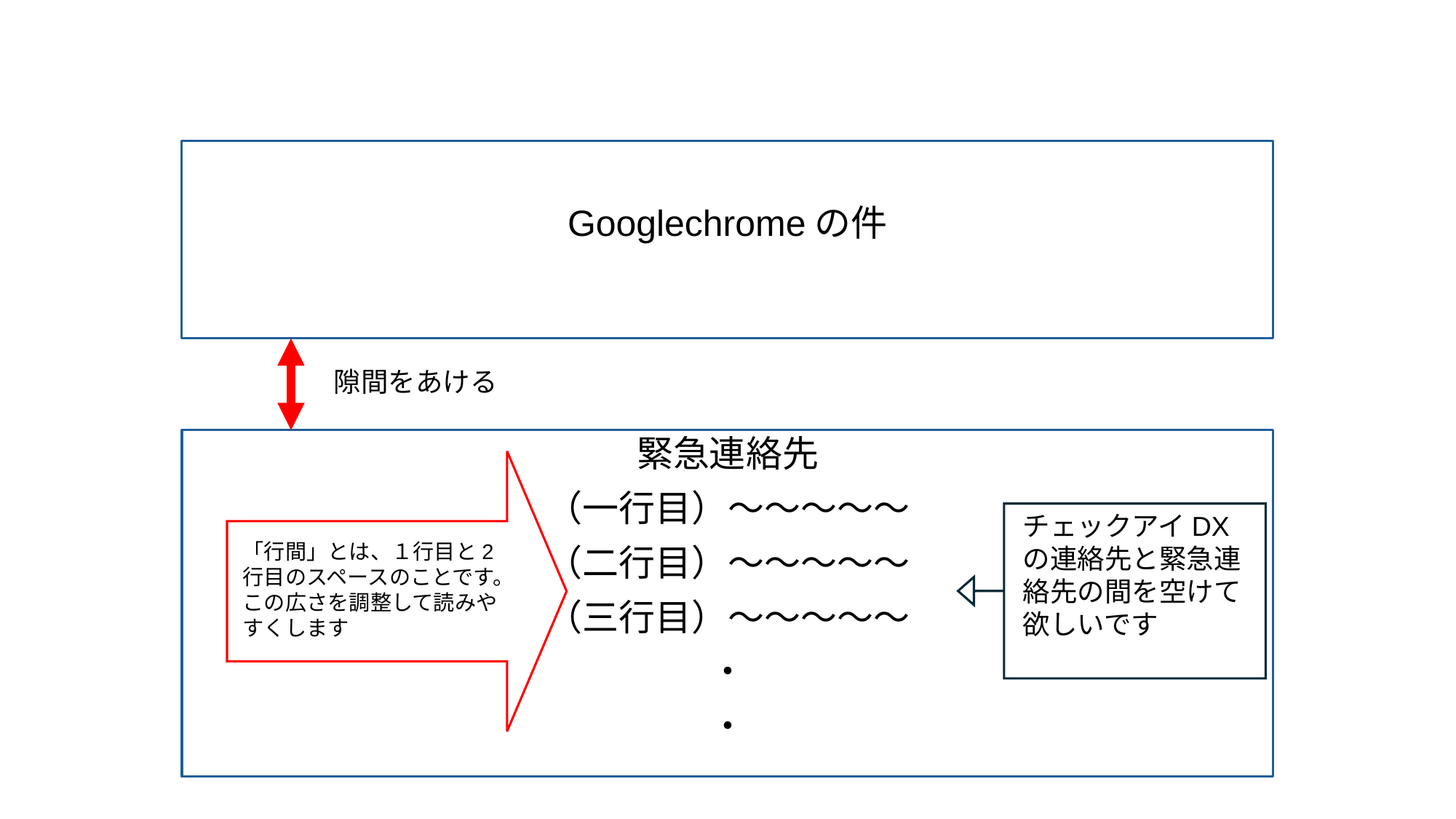

Googlechromeの件
隙間をあける
緊急連絡先
（一行目）～～～～～
（二行目）～～～～～
（三行目）～～～～～
・
・

チェックアイDXの連絡先と緊急連絡先の間を空けて欲しいです
「行間」とは、１行目と2行目のスペースのことです。
この広さを調整して読みやすくします